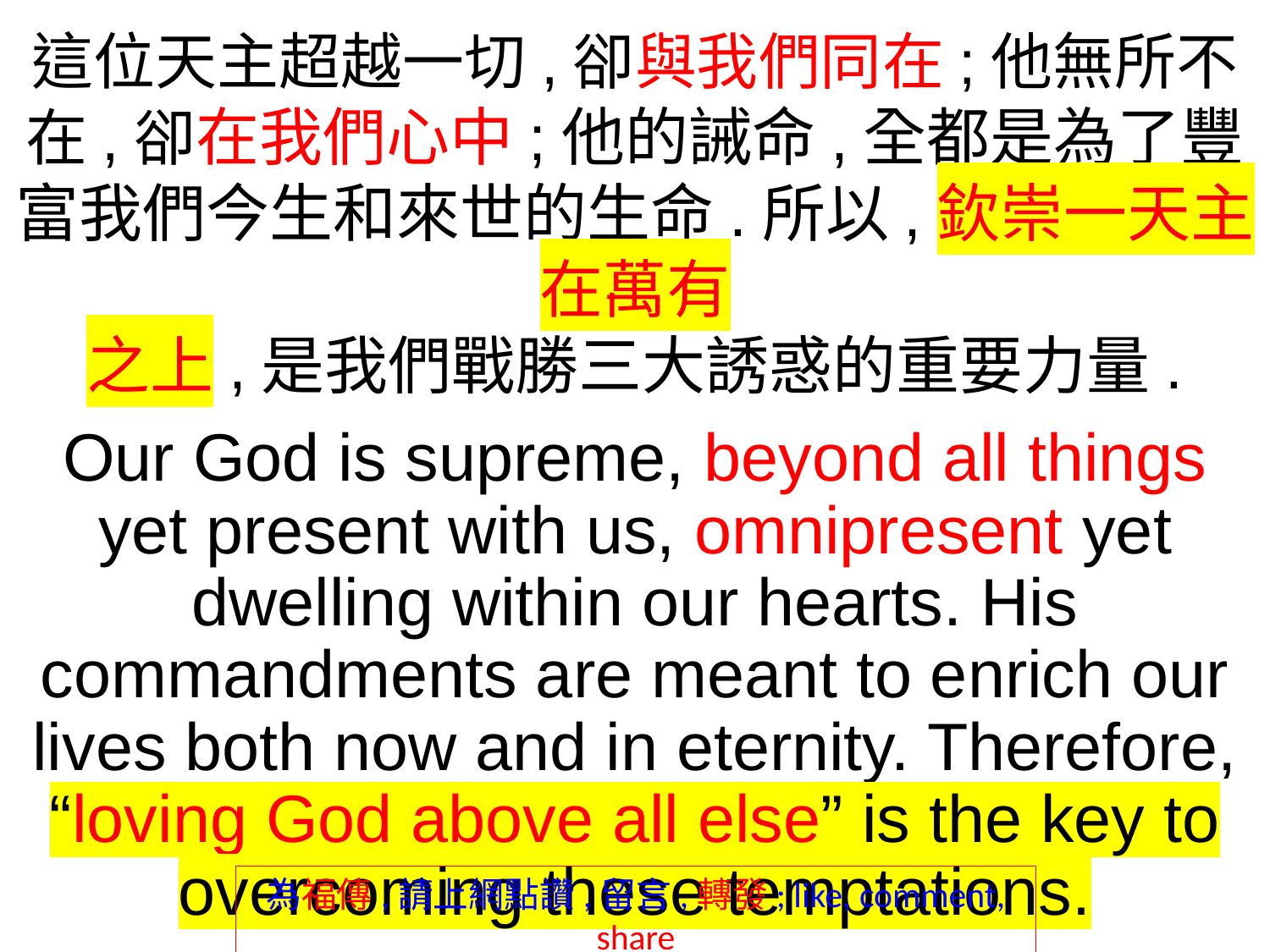

這位天主超越一切,卻與我們同在;他無所不在,卻在我們心中;他的誡命,全都是為了豐富我們今生和來世的生命.所以,欽崇一天主在萬有
之上,是我們戰勝三大誘惑的重要力量.
Our God is supreme, beyond all things yet present with us, omnipresent yet dwelling within our hearts. His commandments are meant to enrich our lives both now and in eternity. Therefore, “loving God above all else” is the key to overcoming these temptations.
為福傳,請上網點讚,留言,轉發; like, comment, share